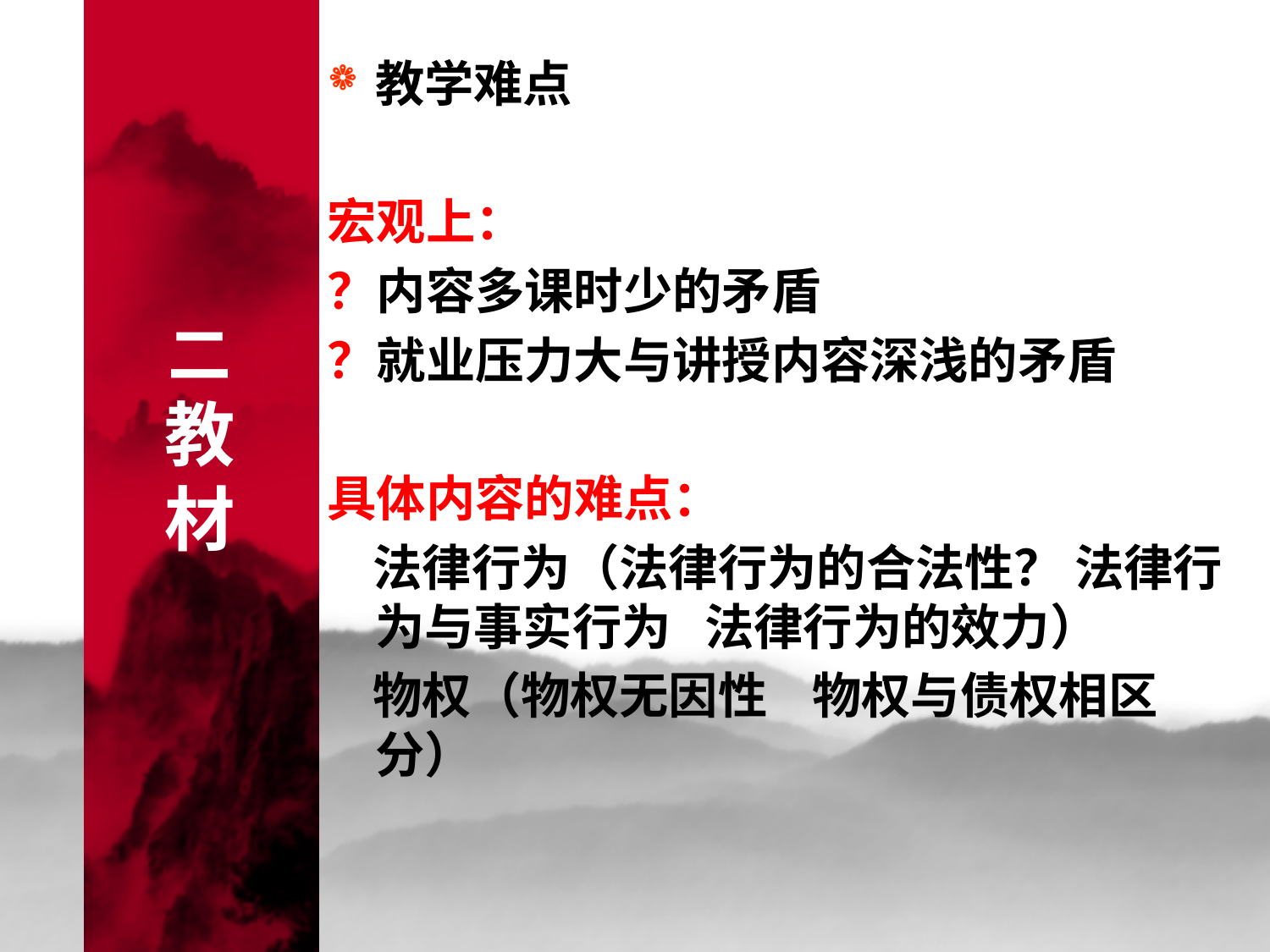

教学难点

宏观上：
？内容多课时少的矛盾
？就业压力大与讲授内容深浅的矛盾

具体内容的难点：
   法律行为（法律行为的合法性？ 法律行为与事实行为   法律行为的效力）
   物权（物权无因性    物权与债权相区分）

二
教
材